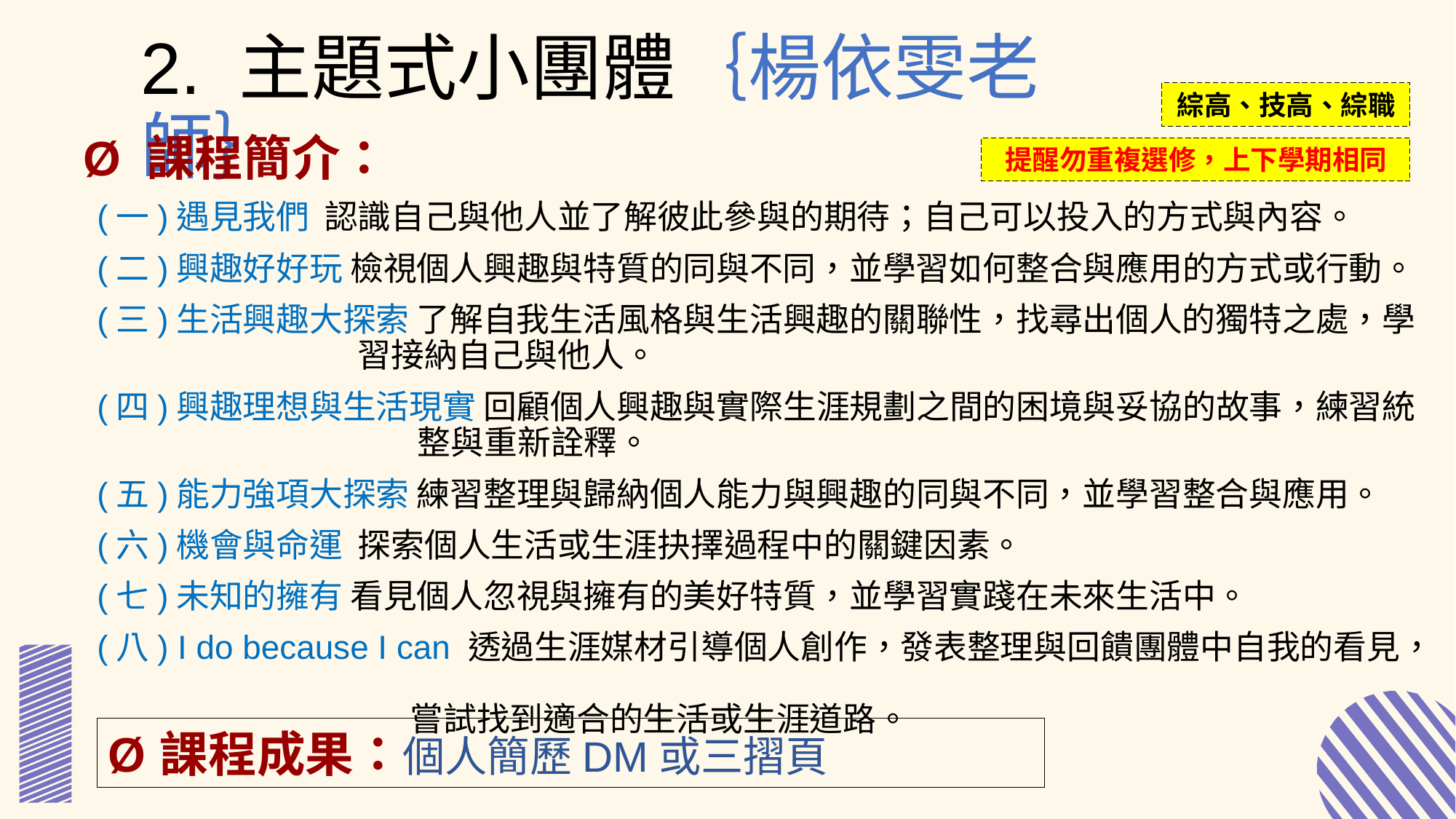

2. 主題式小團體｛楊依雯老師｝
綜高、技高、綜職
Ø 課程簡介：
(一)遇見我們  認識自己與他人並了解彼此參與的期待；自己可以投入的方式與內容。
(二)興趣好好玩 檢視個人興趣與特質的同與不同，並學習如何整合與應用的方式或行動。
(三)生活興趣大探索 了解自我生活風格與生活興趣的關聯性，找尋出個人的獨特之處，學
                                   習接納自己與他人。
(四)興趣理想與生活現實 回顧個人興趣與實際生涯規劃之間的困境與妥協的故事，練習統
                                           整與重新詮釋。
(五)能力強項大探索 練習整理與歸納個人能力與興趣的同與不同，並學習整合與應用。
(六)機會與命運  探索個人生活或生涯抉擇過程中的關鍵因素。
(七)未知的擁有 看見個人忽視與擁有的美好特質，並學習實踐在未來生活中。
(八) I do because I can 透過生涯媒材引導個人創作，發表整理與回饋團體中自我的看見，
                                          嘗試找到適合的生活或生涯道路。
提醒勿重複選修，上下學期相同
Ø 課程成果：個人簡歷DM或三摺頁
Ø 課程成果：
各次學習單均可成為學習歷程檔案，並希望閱讀該經典文學參與全國心得寫作比賽